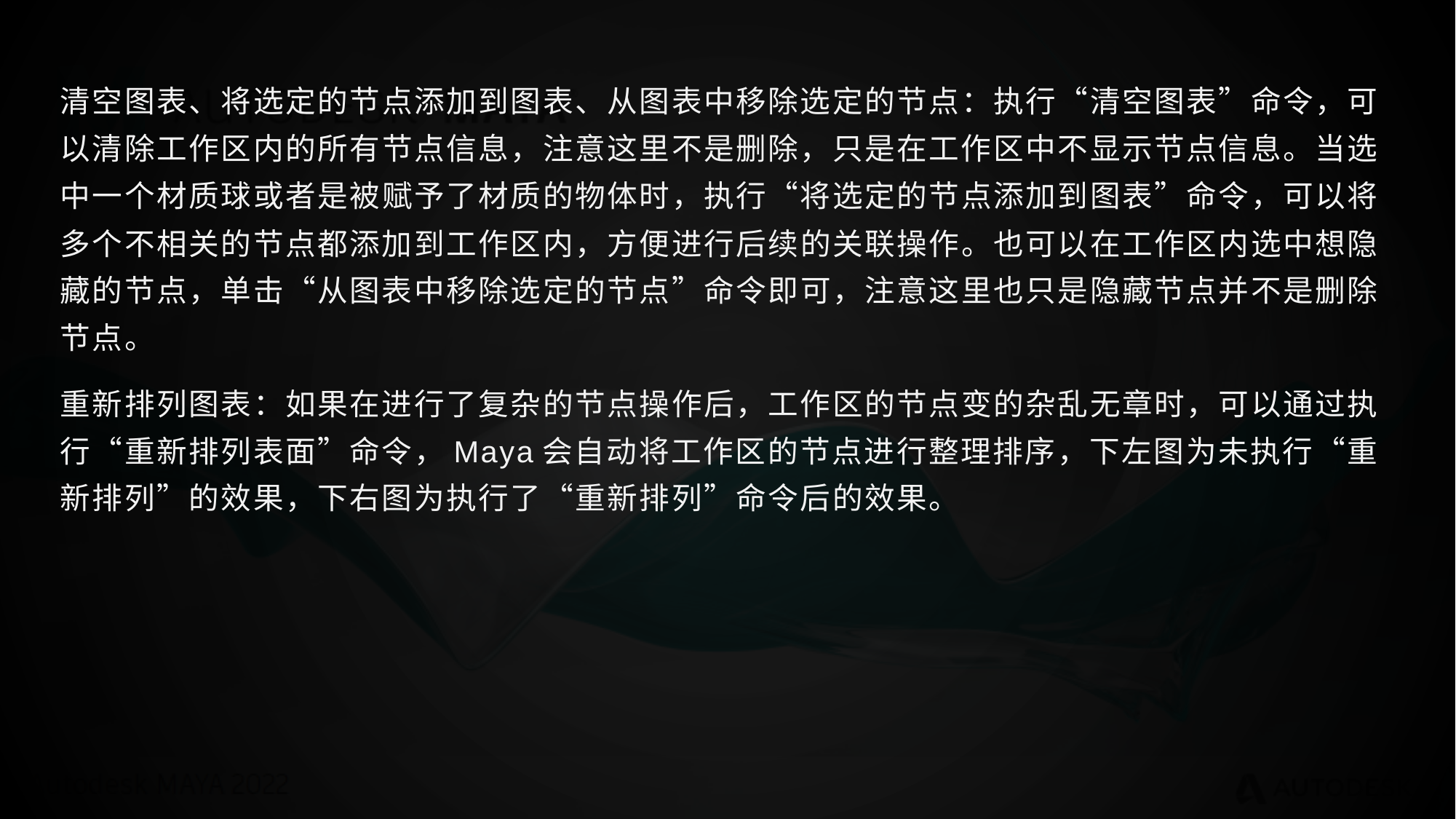

清空图表、将选定的节点添加到图表、从图表中移除选定的节点：执行“清空图表”命令，可以清除工作区内的所有节点信息，注意这里不是删除，只是在工作区中不显示节点信息。当选中一个材质球或者是被赋予了材质的物体时，执行“将选定的节点添加到图表”命令，可以将多个不相关的节点都添加到工作区内，方便进行后续的关联操作。也可以在工作区内选中想隐藏的节点，单击“从图表中移除选定的节点”命令即可，注意这里也只是隐藏节点并不是删除节点。
重新排列图表：如果在进行了复杂的节点操作后，工作区的节点变的杂乱无章时，可以通过执行“重新排列表面”命令，Maya会自动将工作区的节点进行整理排序，下左图为未执行“重新排列”的效果，下右图为执行了“重新排列”命令后的效果。